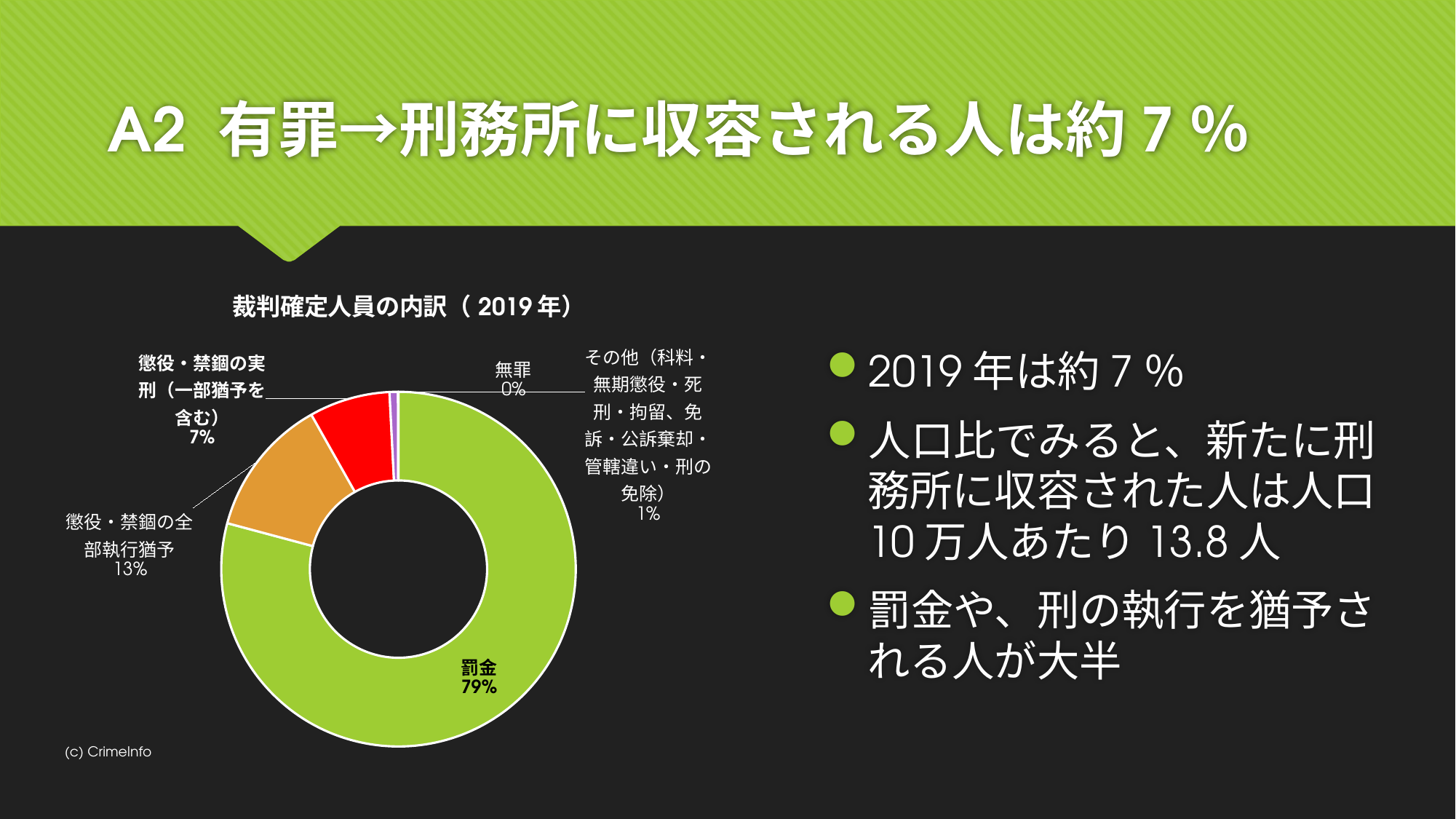

# A2 有罪→刑務所に収容される人は約7％
2019年は約7％
人口比でみると、新たに刑務所に収容された人は人口10万人あたり13.8人
罰金や、刑の執行を猶予される人が大半

### Chart: 裁判確定人員の内訳（2019年）

| Category | 裁判確定人員の内訳（2019年） |
|---|---|
| 罰金 | 79.17 |
| 懲役・禁錮の全部執行猶予 | 12.65 |
| 懲役・禁錮の実刑（一部猶予を含む） | 7.37 |
| その他（科料・無期懲役・死刑・拘留、免訴・公訴棄却・管轄違い・刑の免除） | 0.77 |
| 無罪 | 0.04 |
(c) CrimeInfo